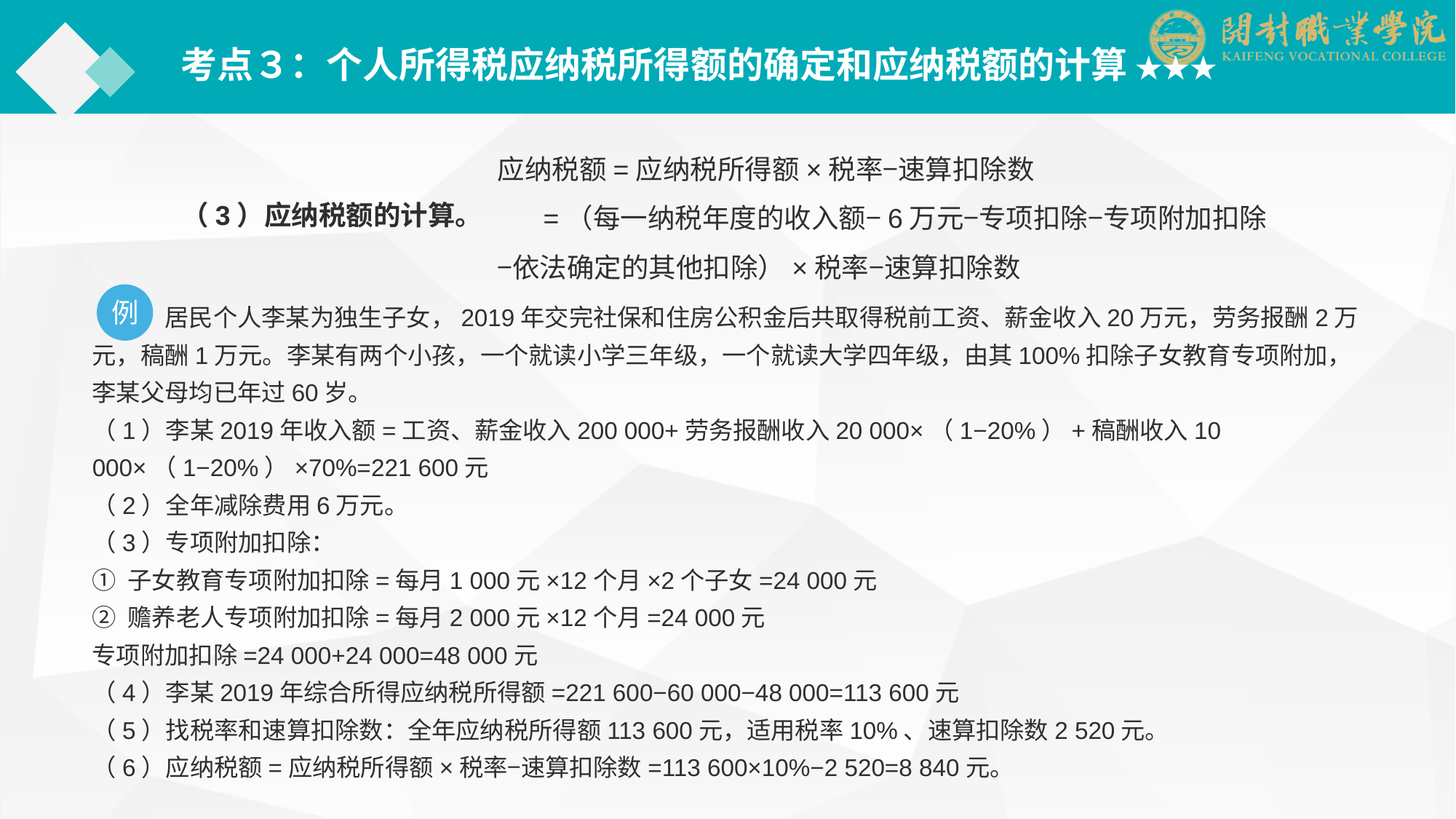

考点３：个人所得税应纳税所得额的确定和应纳税额的计算 ★★★
应纳税额=应纳税所得额×税率−速算扣除数
      =（每一纳税年度的收入额−6万元−专项扣除−专项附加扣除−依法确定的其他扣除）×税率−速算扣除数
（3）应纳税额的计算。

例
　　　居民个人李某为独生子女，2019年交完社保和住房公积金后共取得税前工资、薪金收入20万元，劳务报酬2万元，稿酬1万元。李某有两个小孩，一个就读小学三年级，一个就读大学四年级，由其100%扣除子女教育专项附加，李某父母均已年过60岁。
（1）李某2019年收入额=工资、薪金收入200 000+劳务报酬收入20 000×（1−20%）+稿酬收入10 000×（1−20%）×70%=221 600元
（2）全年减除费用6万元。
（3）专项附加扣除：
① 子女教育专项附加扣除=每月1 000元×12个月×2个子女=24 000元
② 赡养老人专项附加扣除=每月2 000元×12个月=24 000元
专项附加扣除=24 000+24 000=48 000元
（4）李某2019年综合所得应纳税所得额=221 600−60 000−48 000=113 600元
（5）找税率和速算扣除数：全年应纳税所得额113 600元，适用税率10%、速算扣除数2 520元。
（6）应纳税额=应纳税所得额×税率−速算扣除数=113 600×10%−2 520=8 840元。